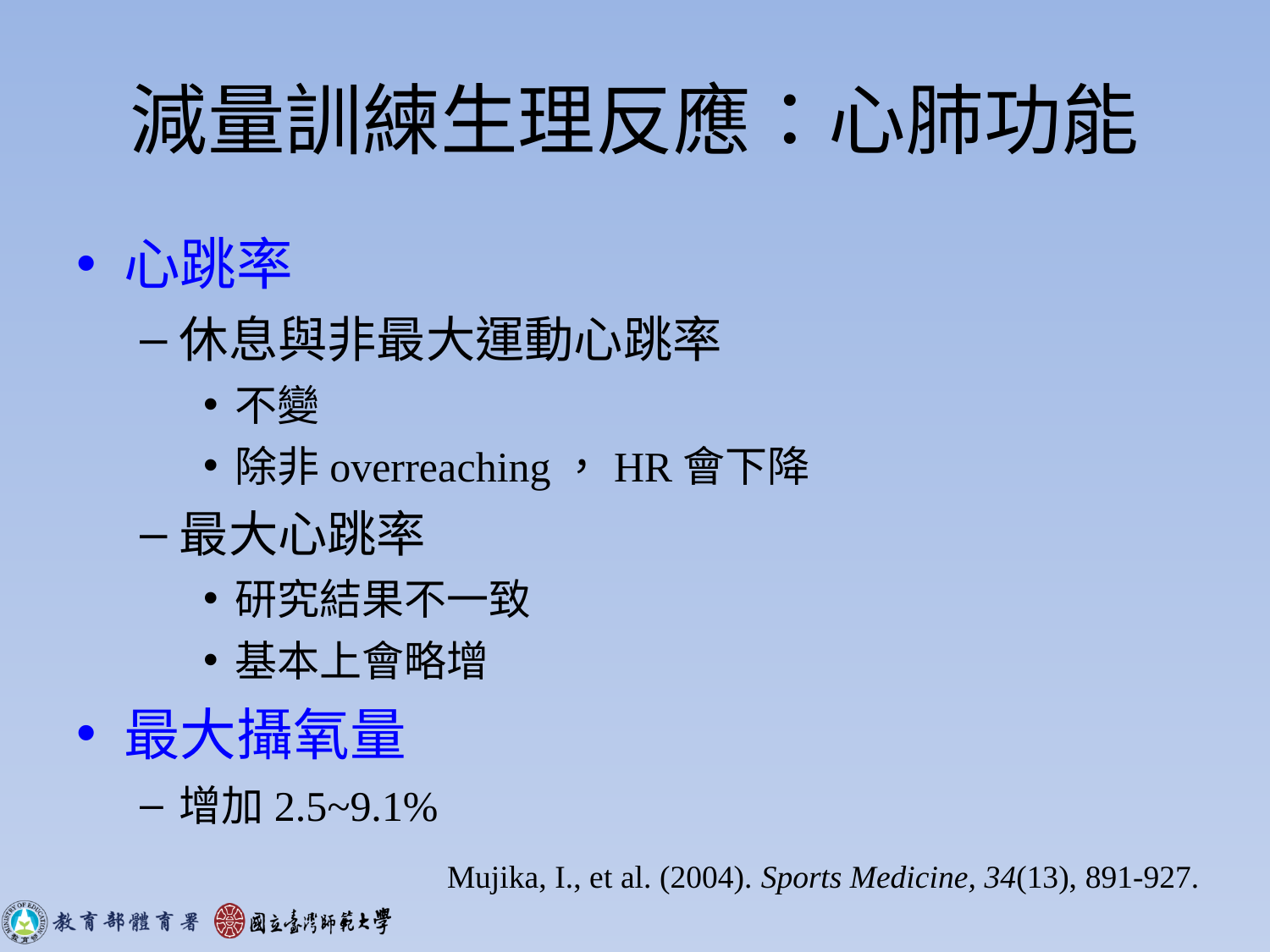

# 減量訓練生理反應：心肺功能
心跳率
休息與非最大運動心跳率
不變
除非overreaching，HR會下降
最大心跳率
研究結果不一致
基本上會略增
最大攝氧量
增加2.5~9.1%
Mujika, I., et al. (2004). Sports Medicine, 34(13), 891-927.